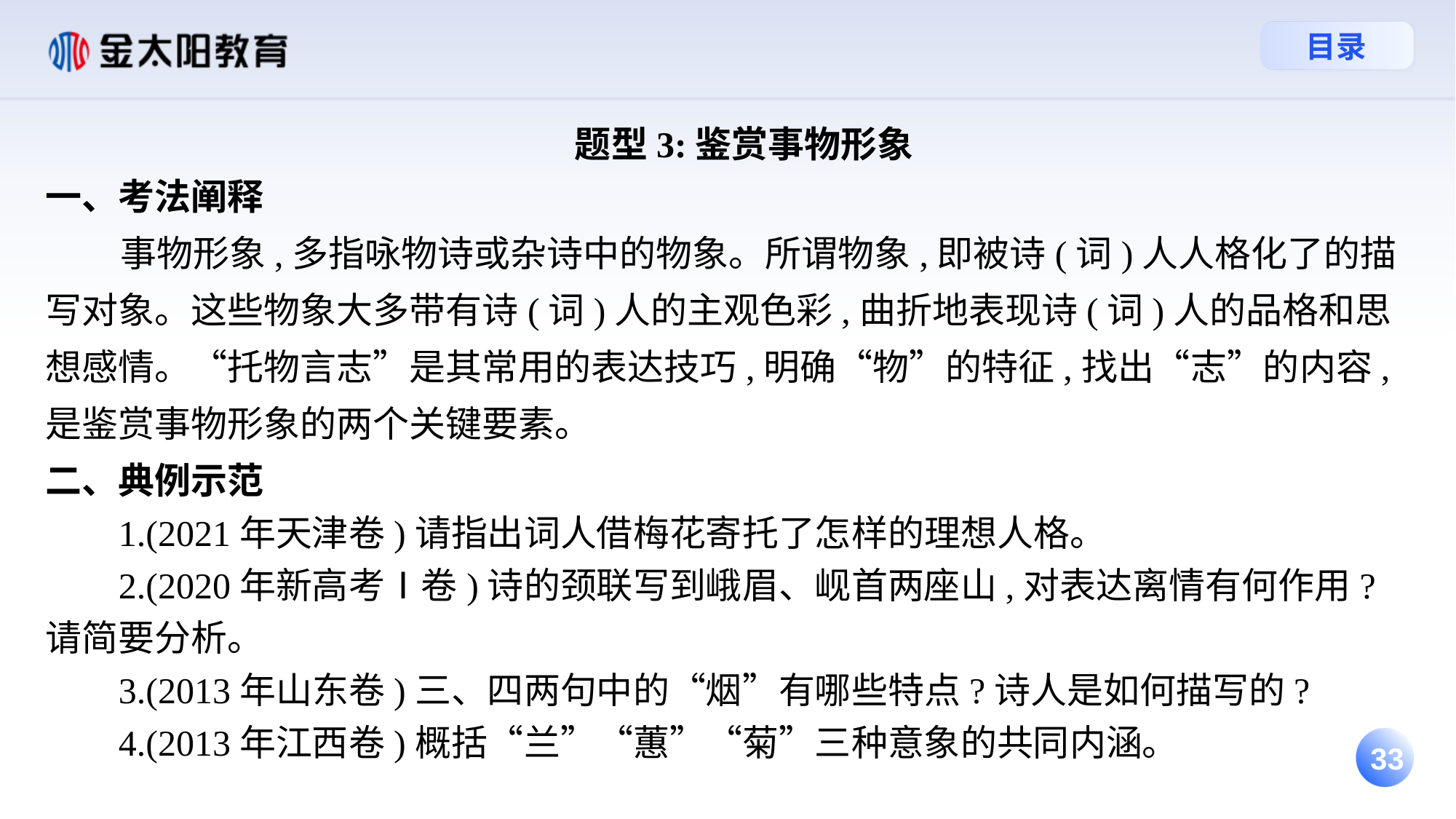

题型3:鉴赏事物形象
一、考法阐释
        事物形象,多指咏物诗或杂诗中的物象。所谓物象,即被诗(词)人人格化了的描写对象。这些物象大多带有诗(词)人的主观色彩,曲折地表现诗(词)人的品格和思想感情。“托物言志”是其常用的表达技巧,明确“物”的特征,找出“志”的内容,是鉴赏事物形象的两个关键要素。
二、典例示范
        1.(2021年天津卷)请指出词人借梅花寄托了怎样的理想人格。
        2.(2020年新高考Ⅰ卷)诗的颈联写到峨眉、岘首两座山,对表达离情有何作用?请简要分析。
        3.(2013年山东卷)三、四两句中的“烟”有哪些特点?诗人是如何描写的?
        4.(2013年江西卷)概括“兰”“蕙”“菊”三种意象的共同内涵。